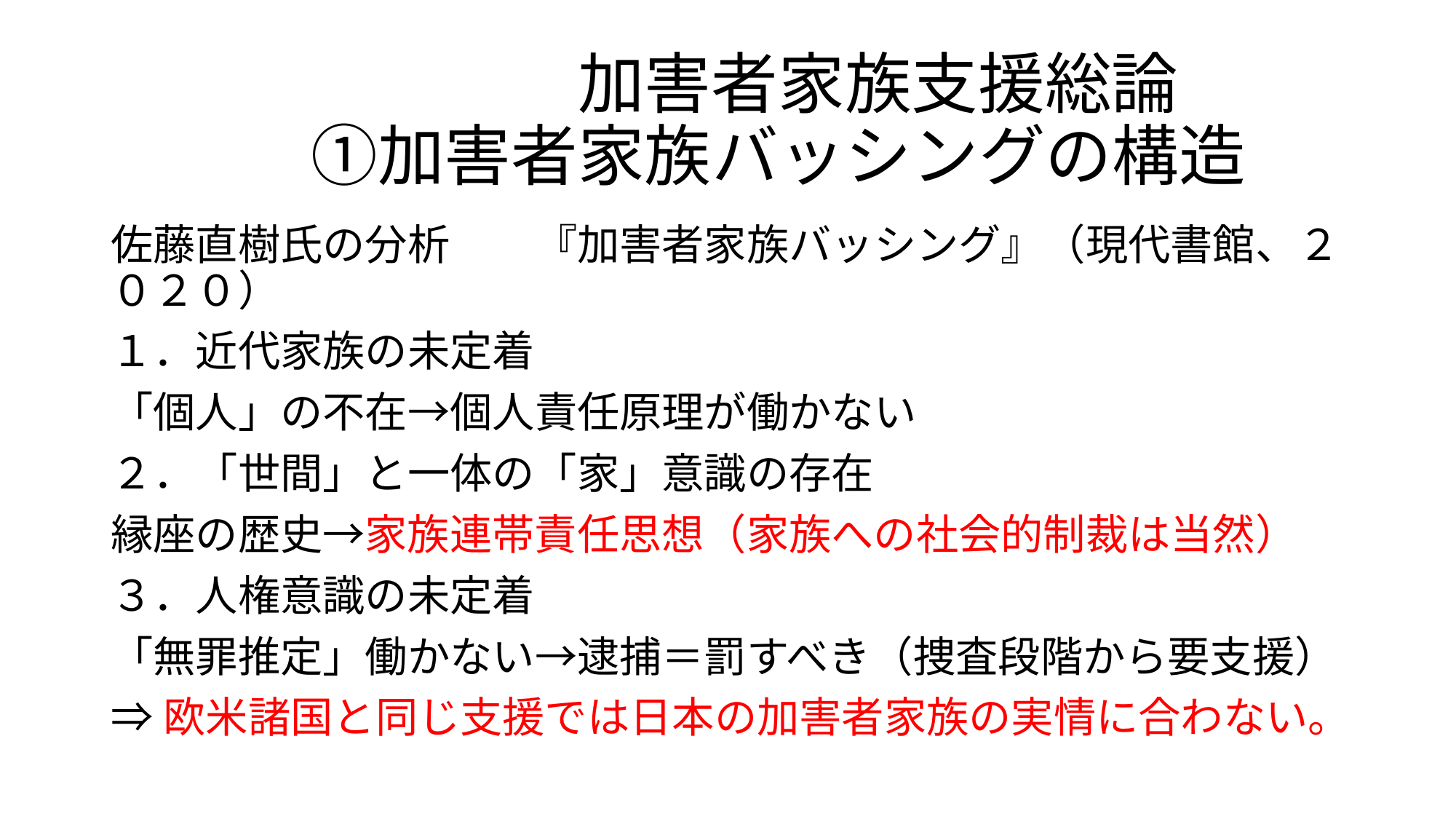

# 加害者家族支援総論 　　　①加害者家族バッシングの構造
佐藤直樹氏の分析　　『加害者家族バッシング』（現代書館、２０２０）
１．近代家族の未定着
「個人」の不在→個人責任原理が働かない
２．「世間」と一体の「家」意識の存在
縁座の歴史→家族連帯責任思想（家族への社会的制裁は当然）
３．人権意識の未定着
「無罪推定」働かない→逮捕＝罰すべき（捜査段階から要支援）
⇒欧米諸国と同じ支援では日本の加害者家族の実情に合わない。